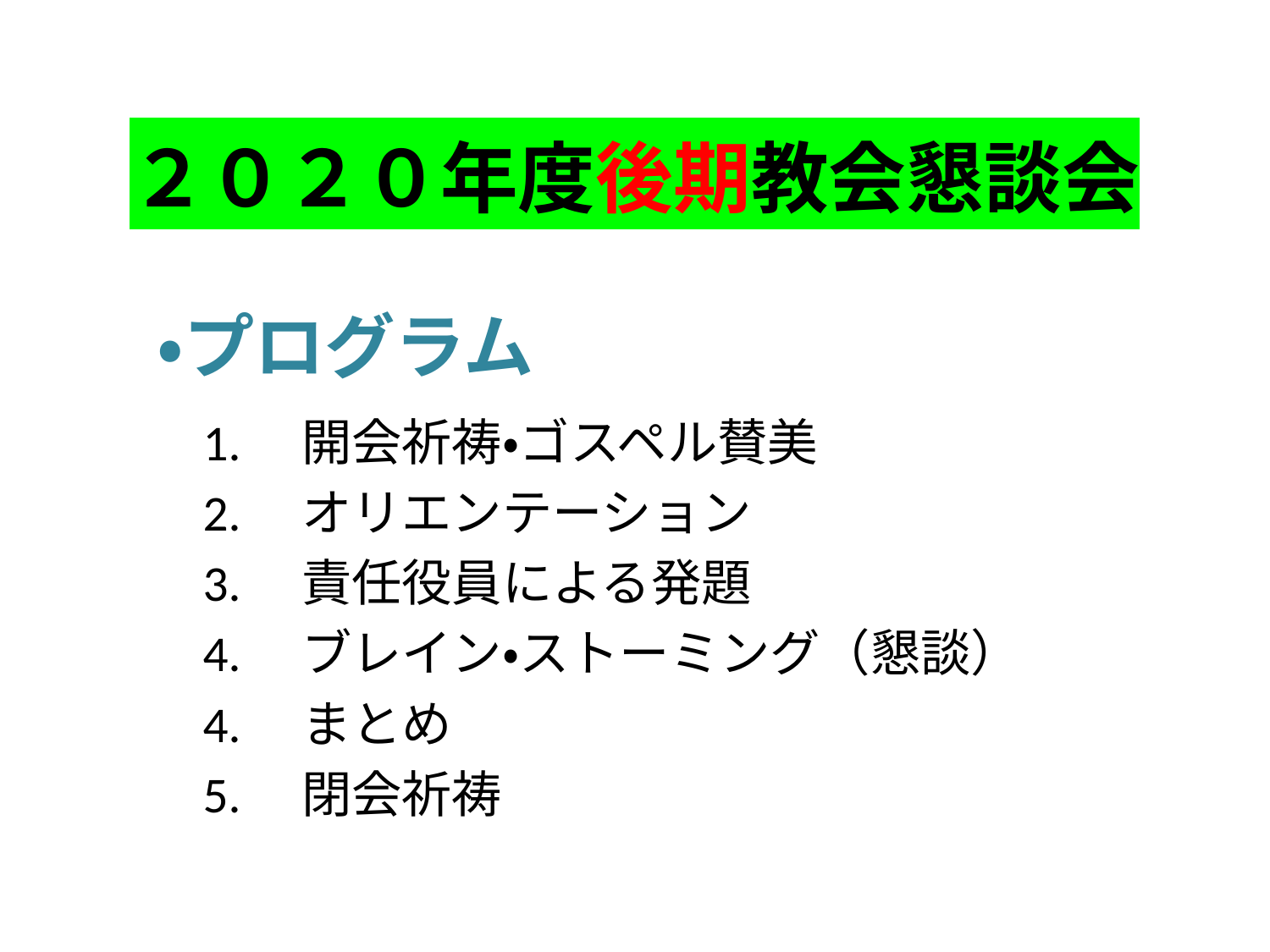

# ２０２０年度後期教会懇談会
・プログラム
1.　開会祈祷・ゴスペル賛美
2.　オリエンテーション
3.　責任役員による発題
4.　ブレイン・ストーミング（懇談）
4.　まとめ
5.　閉会祈祷